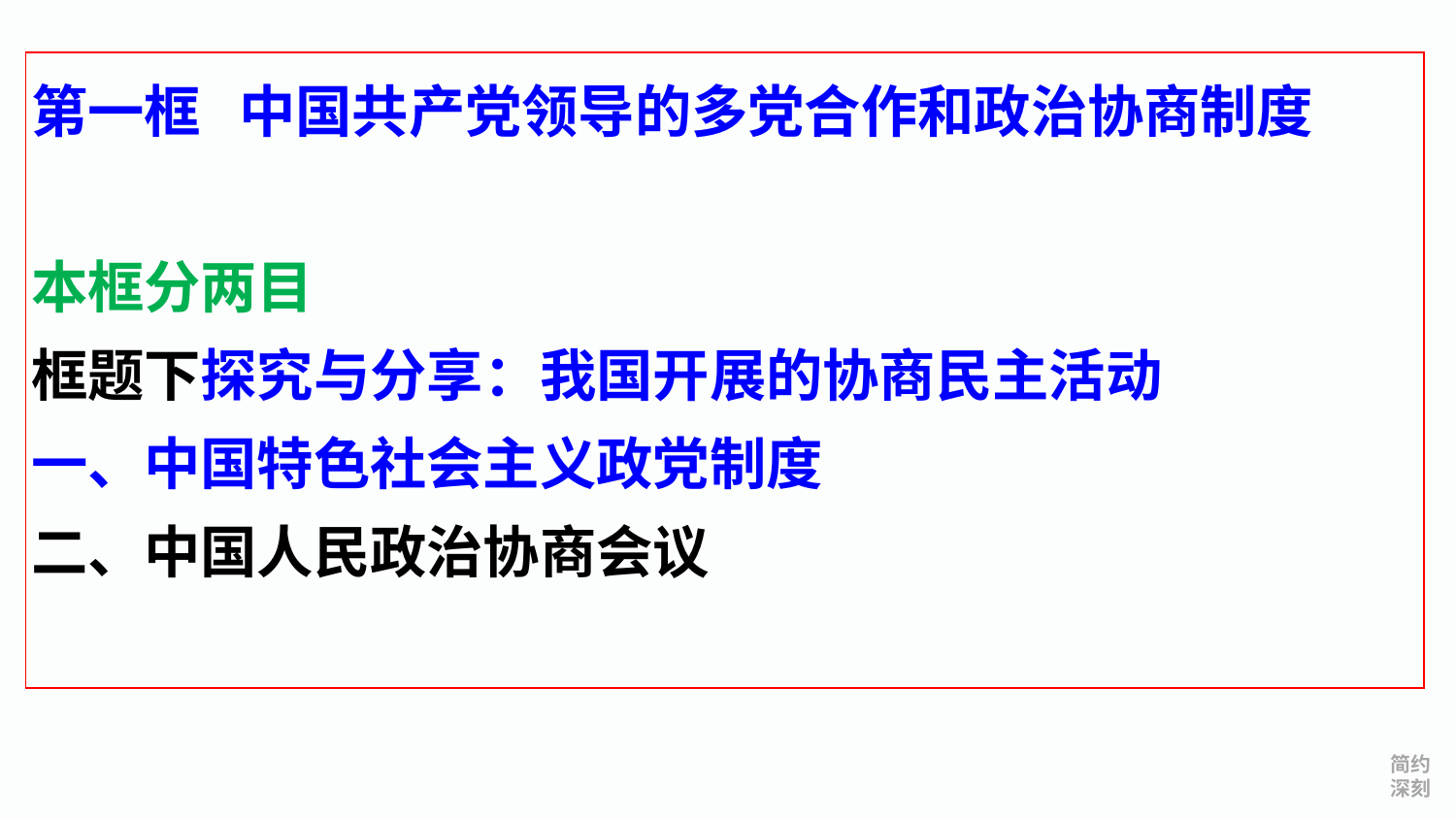

第一框   中国共产党领导的多党合作和政治协商制度

本框分两目
框题下探究与分享：我国开展的协商民主活动
一、中国特色社会主义政党制度
二、中国人民政治协商会议